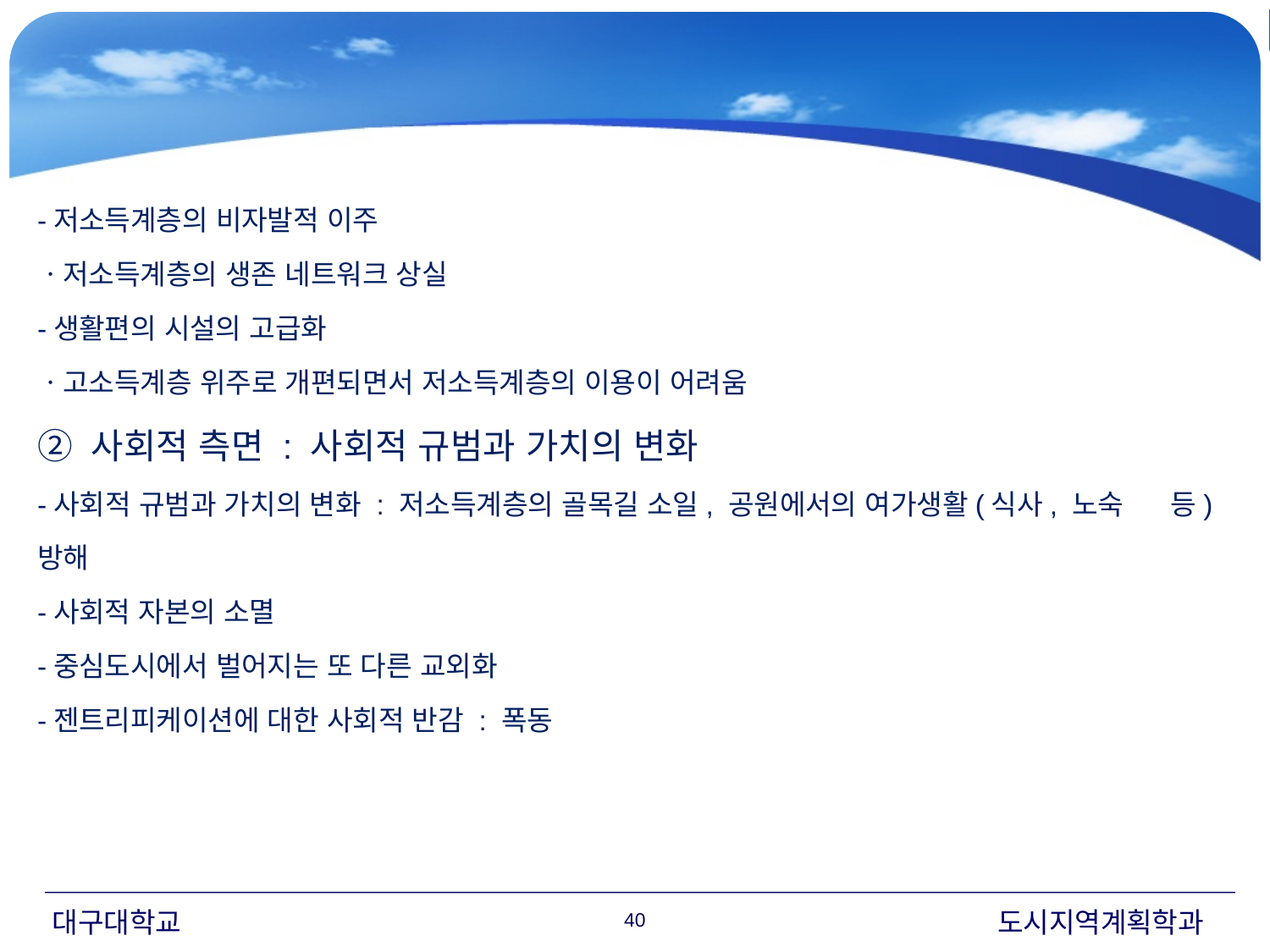

-저소득계층의 비자발적 이주
ㆍ저소득계층의 생존 네트워크 상실
-생활편의 시설의 고급화
ㆍ고소득계층 위주로 개편되면서 저소득계층의 이용이 어려움
② 사회적 측면 : 사회적 규범과 가치의 변화
-사회적 규범과 가치의 변화 : 저소득계층의 골목길 소일, 공원에서의 여가생활(식사, 노숙      등) 방해
-사회적 자본의 소멸
-중심도시에서 벌어지는 또 다른 교외화
-젠트리피케이션에 대한 사회적 반감 : 폭동